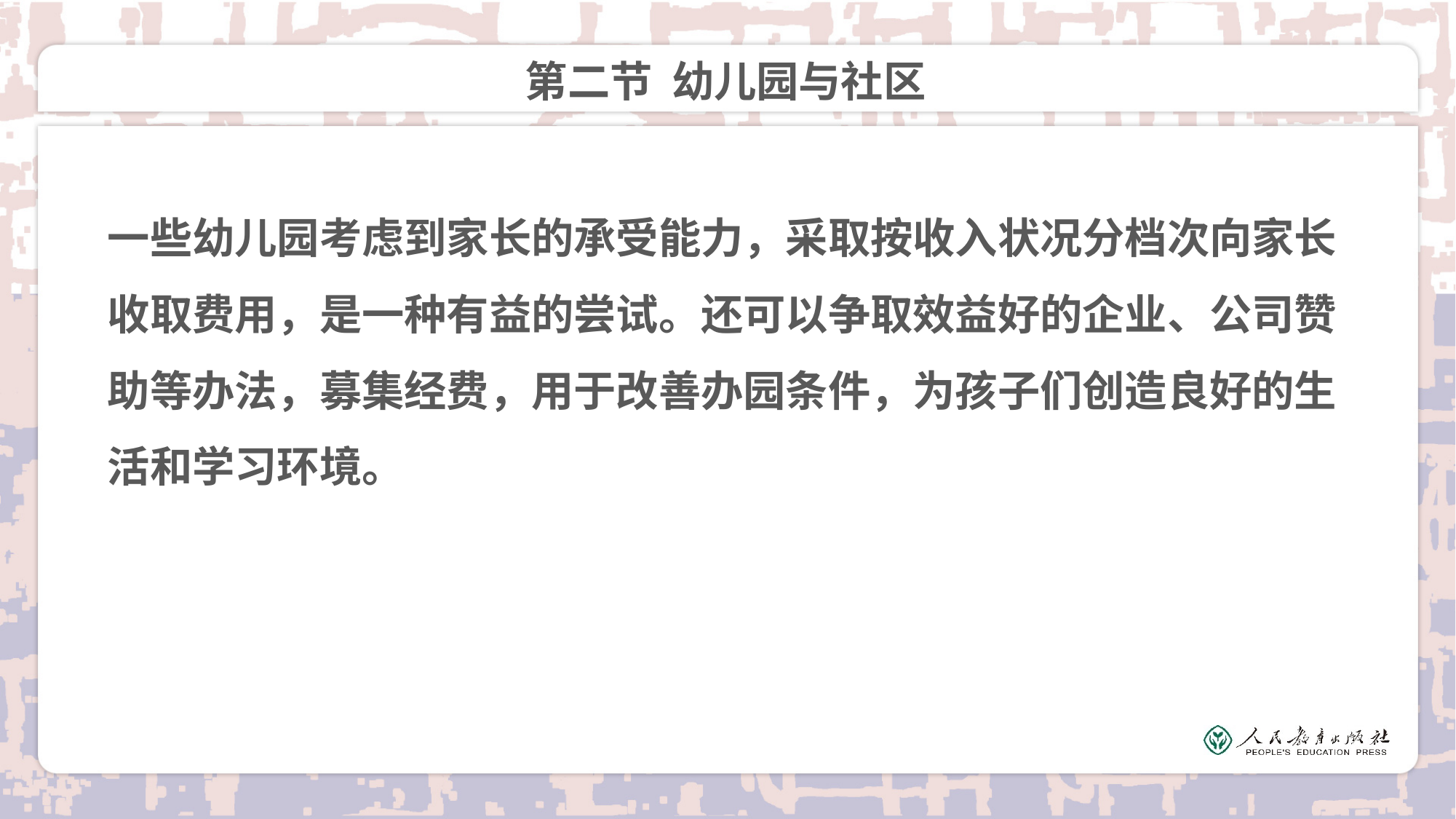

# 第二节  幼儿园与社区
一些幼儿园考虑到家长的承受能力，采取按收入状况分档次向家长收取费用，是一种有益的尝试。还可以争取效益好的企业、公司赞助等办法，募集经费，用于改善办园条件，为孩子们创造良好的生活和学习环境。